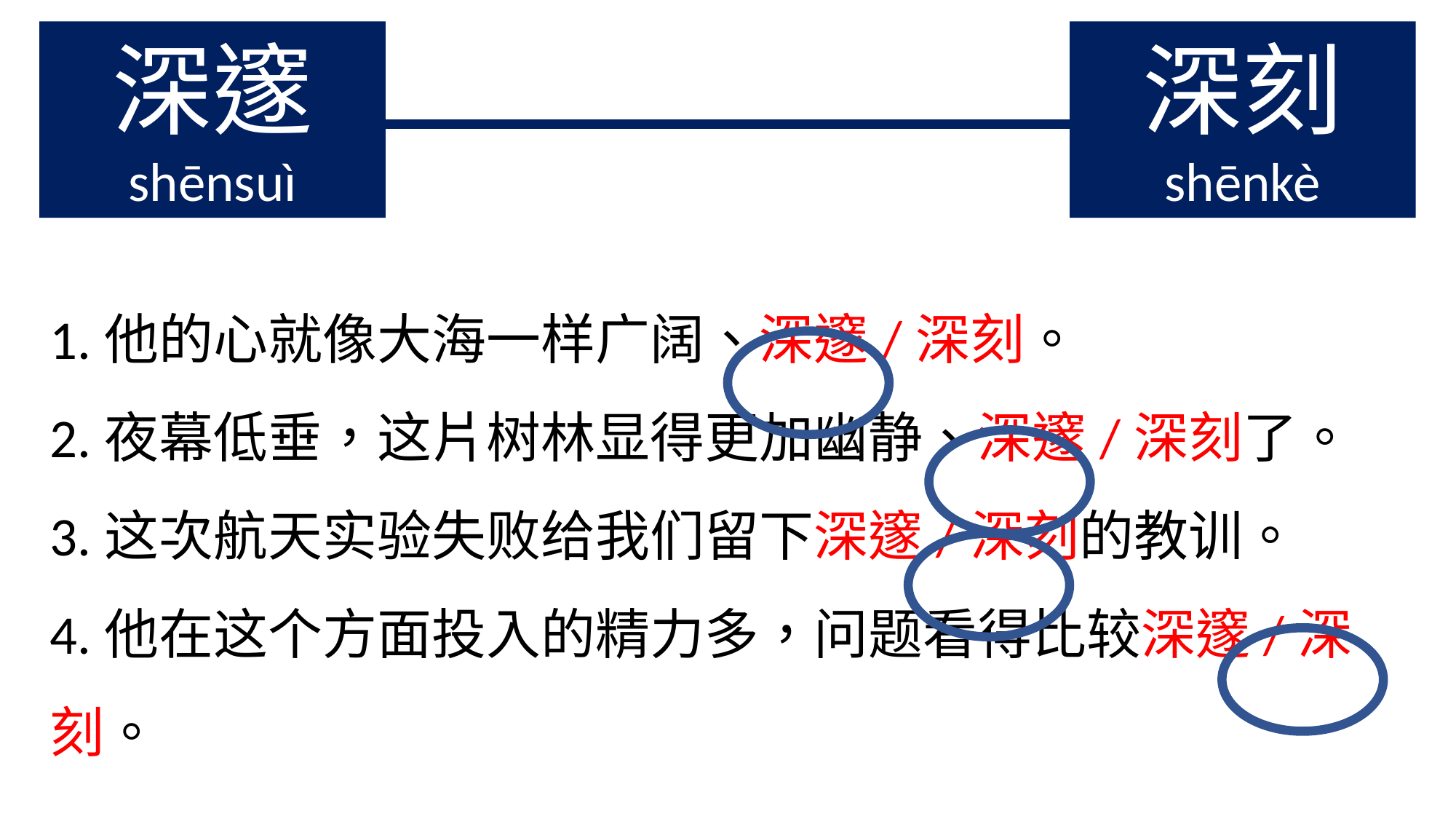

深邃
shēnsuì
深刻
shēnkè
1.他的心就像大海一样广阔、深邃/深刻。
2.夜幕低垂，这片树林显得更加幽静、深邃/深刻了。
3.这次航天实验失败给我们留下深邃/深刻的教训。
4.他在这个方面投入的精力多，问题看得比较深邃/深刻。